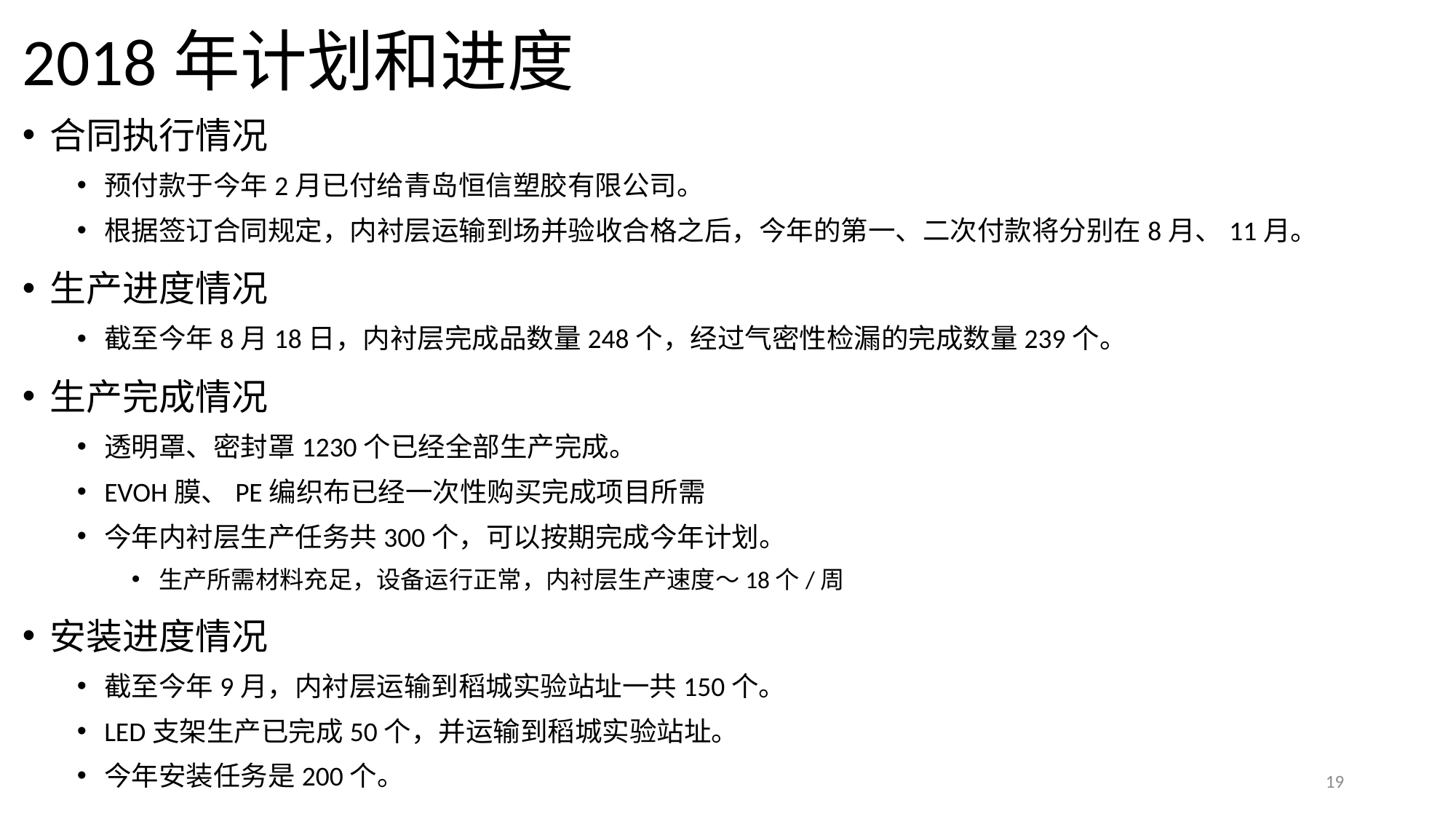

# 2018年计划和进度
合同执行情况
预付款于今年2月已付给青岛恒信塑胶有限公司。
根据签订合同规定，内衬层运输到场并验收合格之后，今年的第一、二次付款将分别在8月、11月。
生产进度情况
截至今年8月18日，内衬层完成品数量248个，经过气密性检漏的完成数量239个。
生产完成情况
透明罩、密封罩1230个已经全部生产完成。
EVOH膜、PE编织布已经一次性购买完成项目所需
今年内衬层生产任务共300个，可以按期完成今年计划。
生产所需材料充足，设备运行正常，内衬层生产速度～18个/周
安装进度情况
截至今年9月，内衬层运输到稻城实验站址一共150个。
LED支架生产已完成50个，并运输到稻城实验站址。
今年安装任务是200个。
19